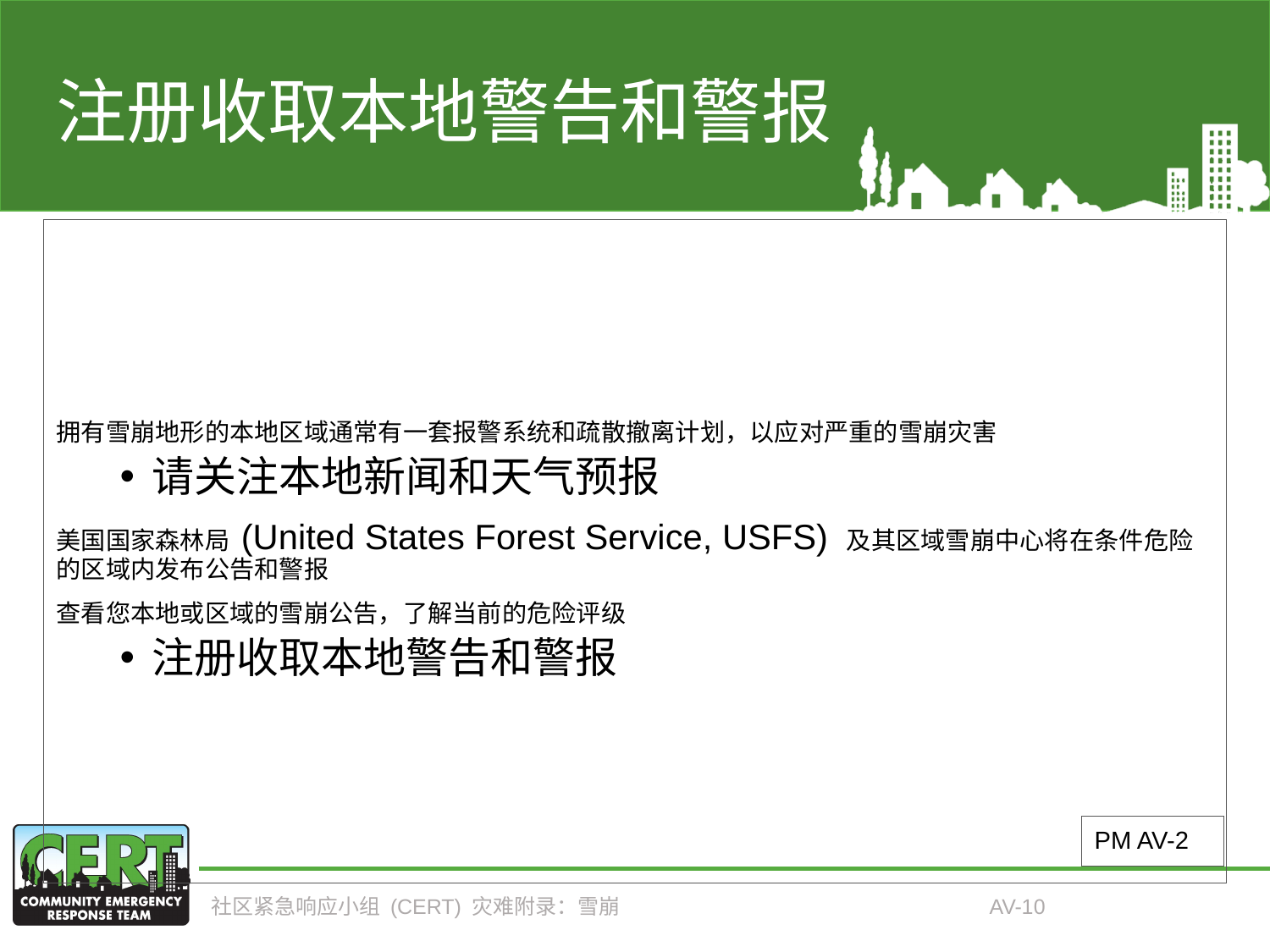

# 注册收取本地警告和警报
拥有雪崩地形的本地区域通常有一套报警系统和疏散撤离计划，以应对严重的雪崩灾害
请关注本地新闻和天气预报
美国国家森林局 (United States Forest Service, USFS) 及其区域雪崩中心将在条件危险的区域内发布公告和警报
查看您本地或区域的雪崩公告，了解当前的危险评级
注册收取本地警告和警报
PM AV-2
社区紧急响应小组 (CERT) 灾难附录：雪崩
AV-10